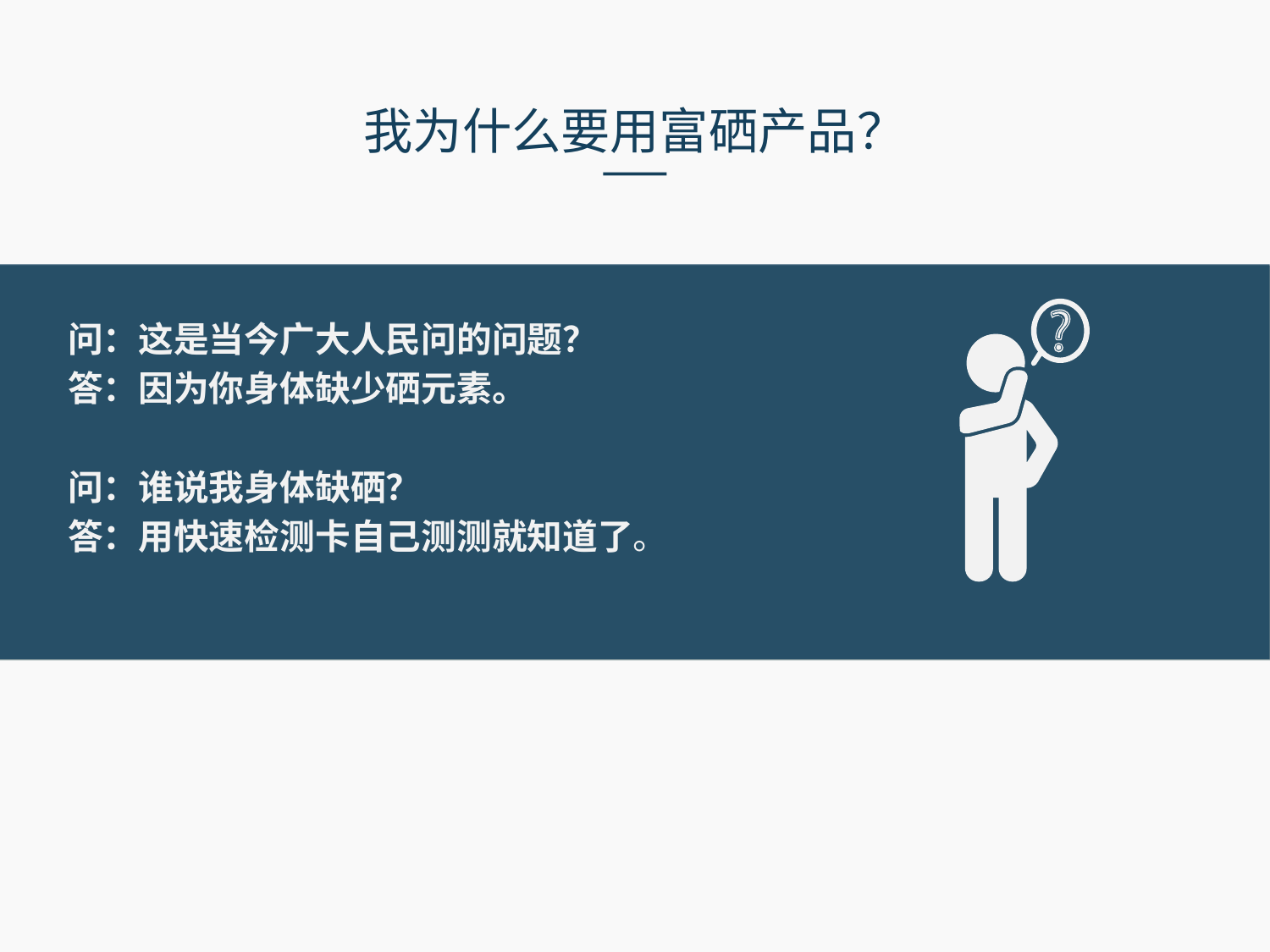

# 我为什么要用富硒产品？

问：这是当今广大人民问的问题？
答：因为你身体缺少硒元素。

问：谁说我身体缺硒？
答：用快速检测卡自己测测就知道了。